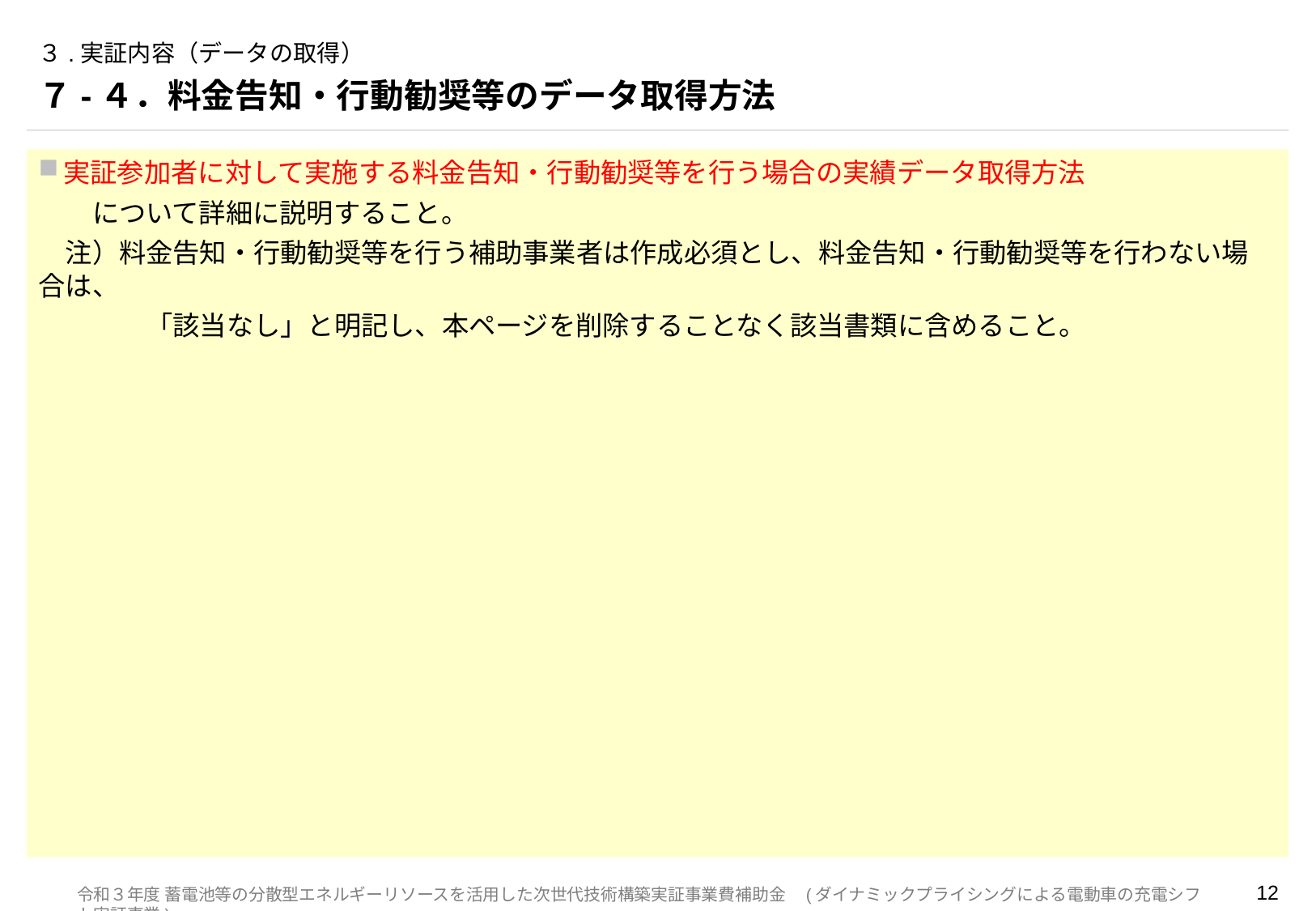

# ３.実証内容（データの取得）
７-４．料金告知・行動勧奨等のデータ取得方法
実証参加者に対して実施する料金告知・行動勧奨等を行う場合の実績データ取得方法
　　について詳細に説明すること。
　注）料金告知・行動勧奨等を行う補助事業者は作成必須とし、料金告知・行動勧奨等を行わない場合は、
　　　　「該当なし」と明記し、本ページを削除することなく該当書類に含めること。